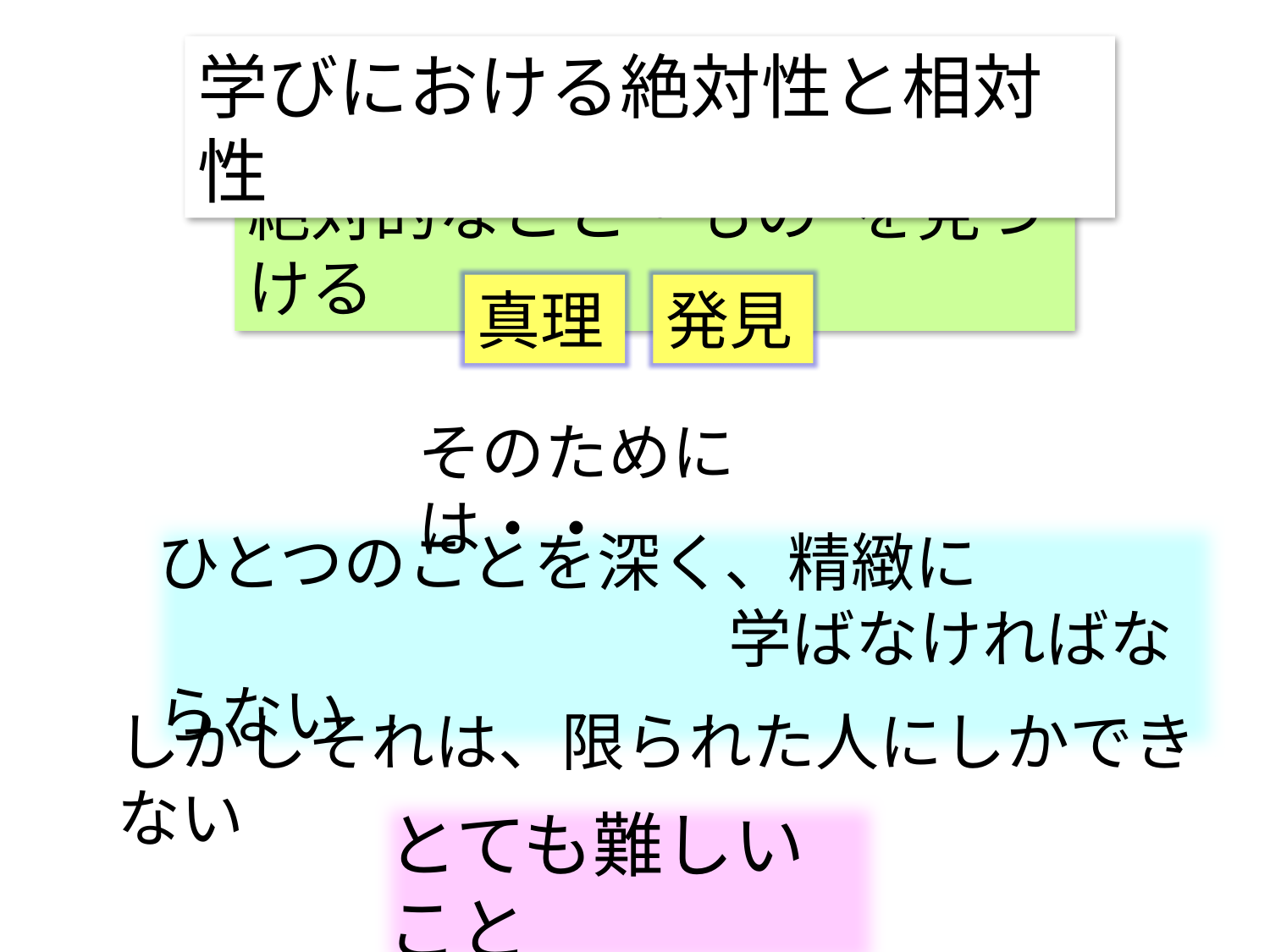

学びにおける絶対性と相対性
絶対的なこと・もの　を見つける
発見
真理
そのためには・・
ひとつのことを深く、精緻に
　　　　　　　　　学ばなければならない
しかしそれは、限られた人にしかできない
とても難しいこと